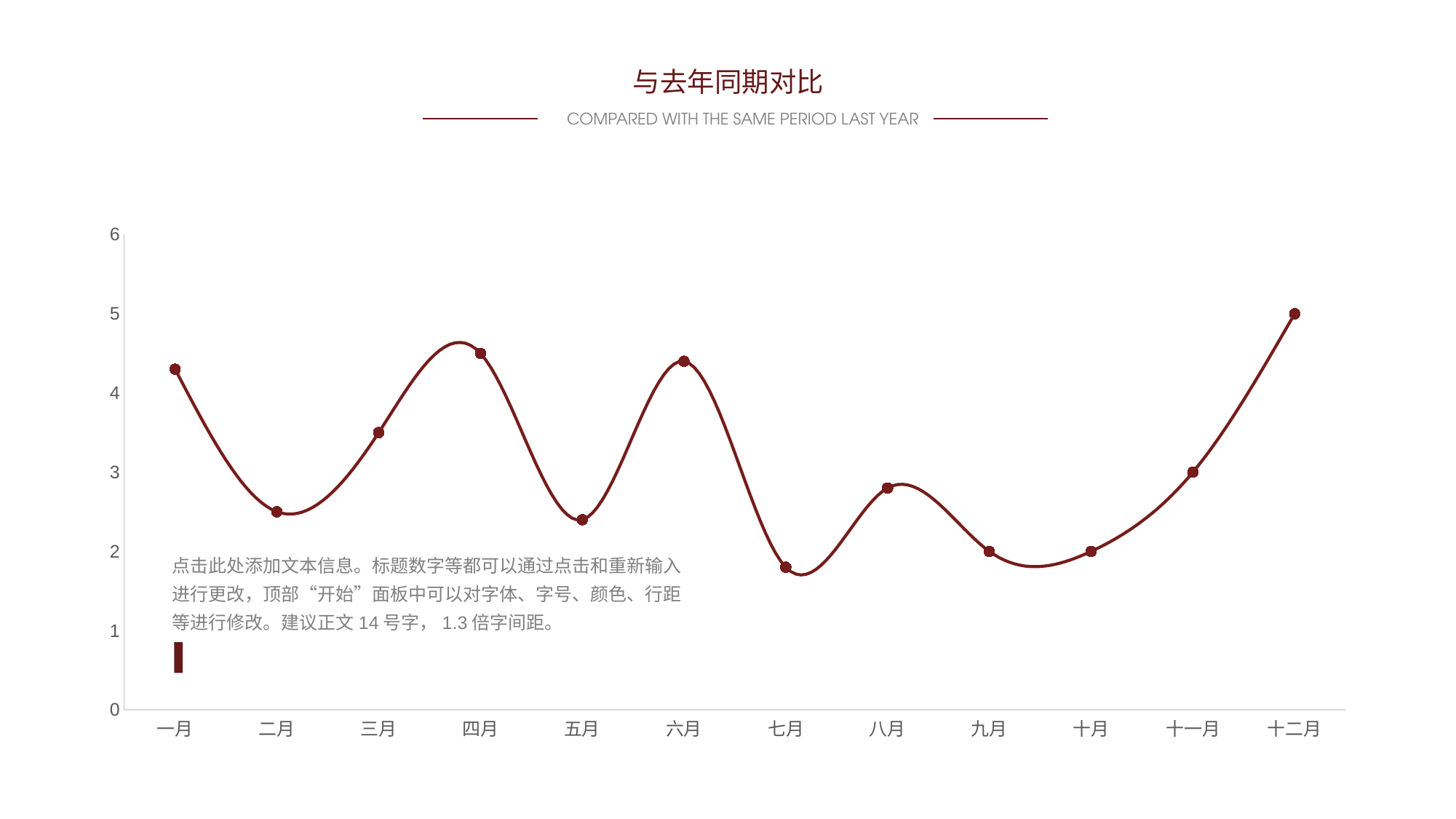

与去年同期对比
COMPARED WITH THE SAME PERIOD LAST YEAR

### Chart

| Category | 系列 1 |
|---|---|
| 一月 | 4.3 |
| 二月 | 2.5 |
| 三月 | 3.5 |
| 四月 | 4.5 |
| 五月 | 2.4 |
| 六月 | 4.4 |
| 七月 | 1.8 |
| 八月 | 2.8 |
| 九月 | 2.0 |
| 十月 | 2.0 |
| 十一月 | 3.0 |
| 十二月 | 5.0 |
点击此处添加文本信息。标题数字等都可以通过点击和重新输入进行更改，顶部“开始”面板中可以对字体、字号、颜色、行距等进行修改。建议正文14号字，1.3倍字间距。